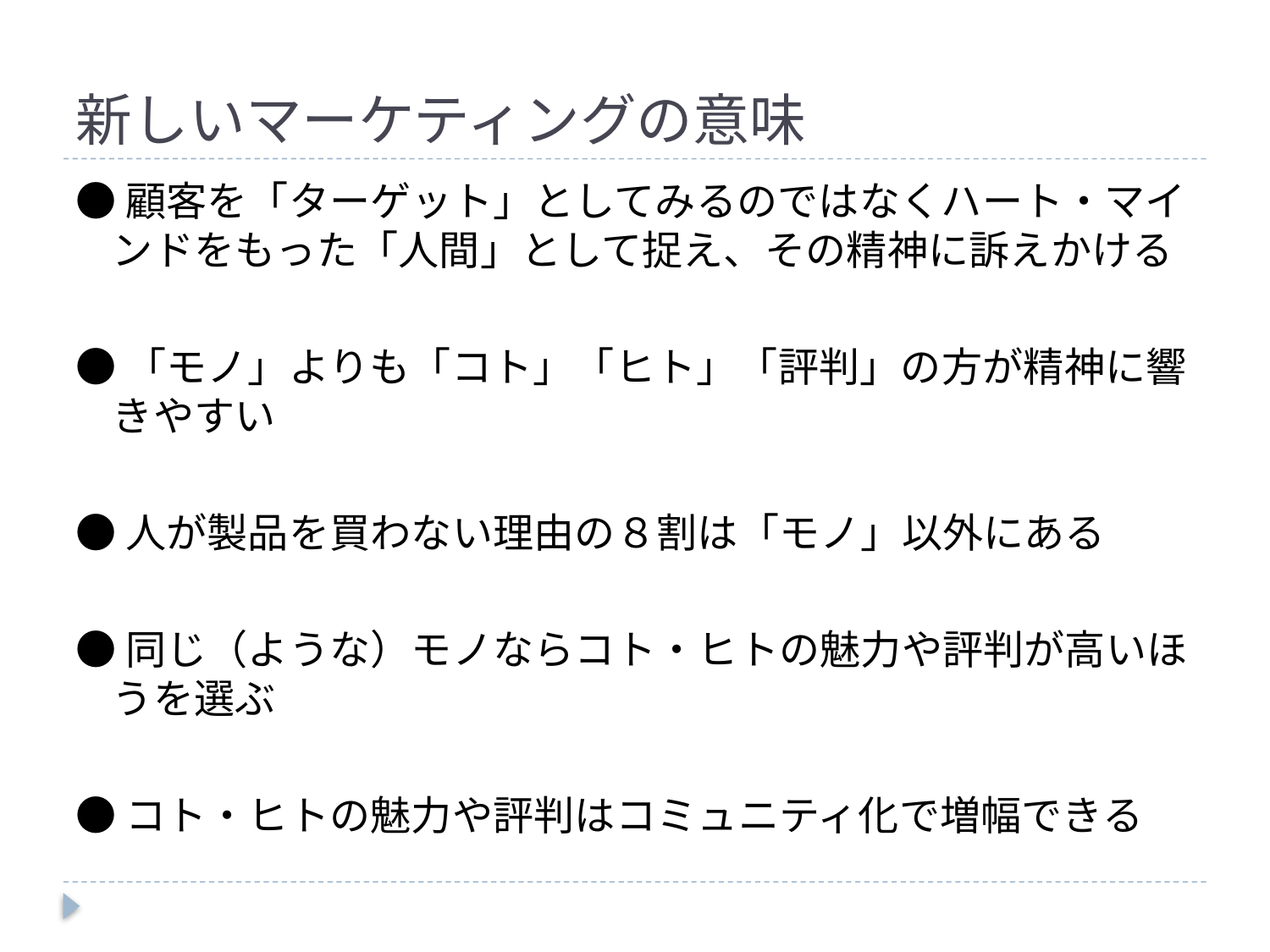

# 新しいマーケティングの意味
●顧客を「ターゲット」としてみるのではなくハート・マインドをもった「人間」として捉え、その精神に訴えかける

●「モノ」よりも「コト」「ヒト」「評判」の方が精神に響きやすい

●人が製品を買わない理由の８割は「モノ」以外にある

●同じ（ような）モノならコト・ヒトの魅力や評判が高いほうを選ぶ

●コト・ヒトの魅力や評判はコミュニティ化で増幅できる